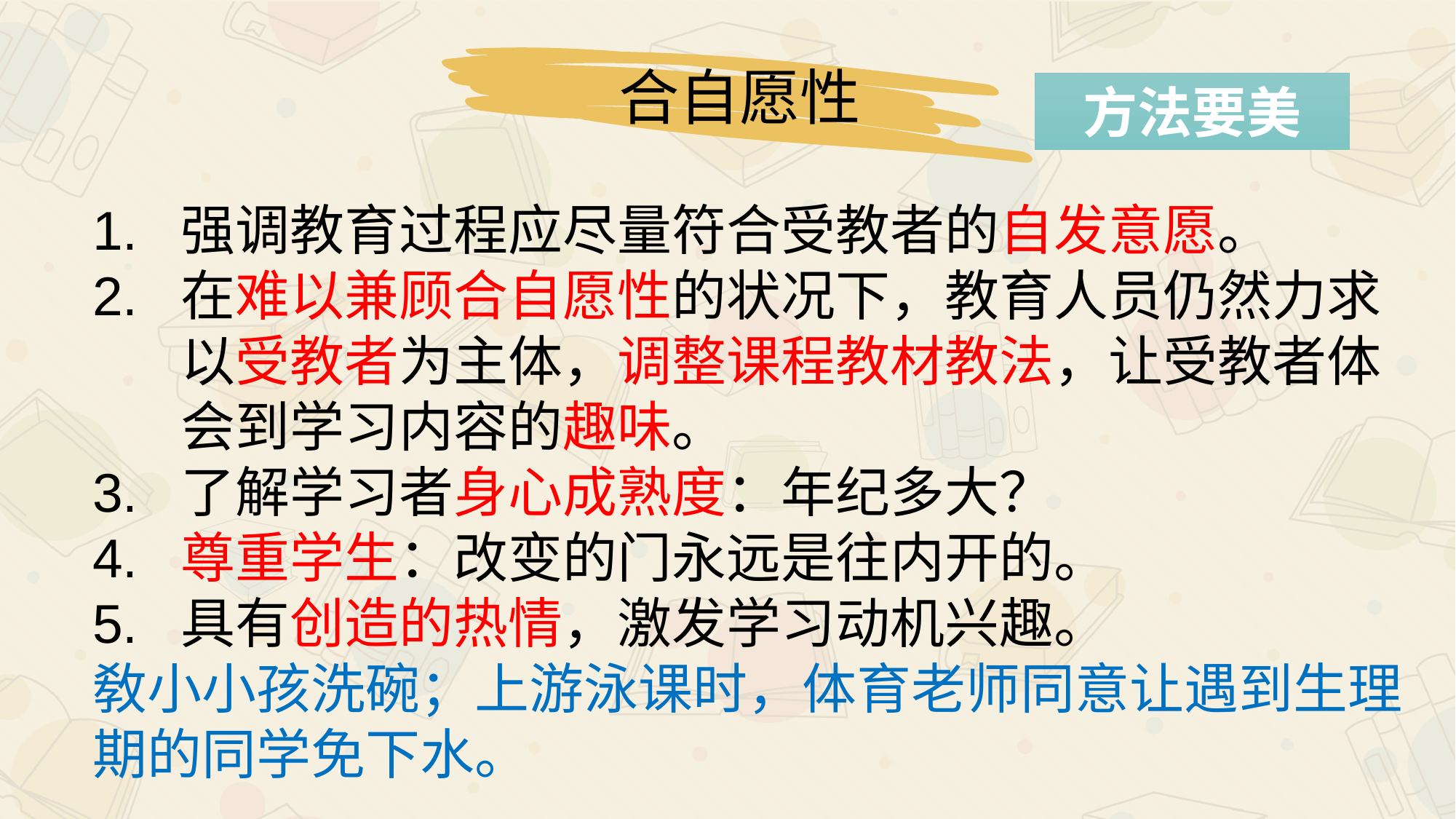

合自愿性
方法要美
强调教育过程应尽量符合受教者的自发意愿。
在难以兼顾合自愿性的状况下，教育人员仍然力求以受教者为主体，调整课程教材教法，让受教者体会到学习内容的趣味。
了解学习者身心成熟度：年纪多大？
尊重学生：改变的门永远是往内开的。
具有创造的热情，激发学习动机兴趣。
敎小小孩洗碗；上游泳课时，体育老师同意让遇到生理期的同学免下水。